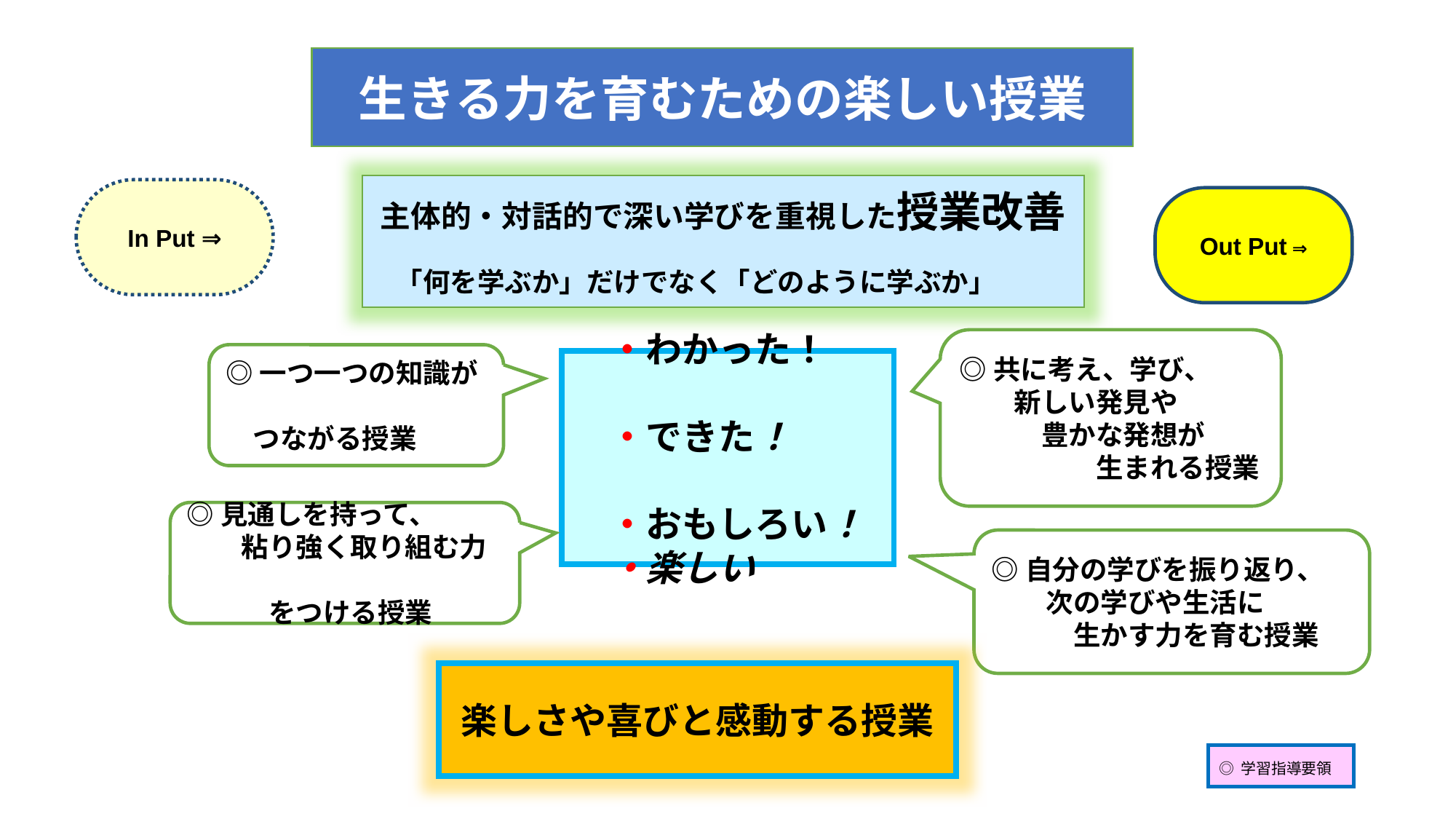

生きる力を育むための楽しい授業
主体的・対話的で深い学びを重視した授業改善

「何を学ぶか」だけでなく「どのように学ぶか」
In Put ⇒
Out Put ⇒
◎共に考え、学び、
　　新しい発見や
　　　豊かな発想が
　　　　　生まれる授業
◎一つ一つの知識が
　つながる授業
　・わかった！
　・できた！
　・おもしろい！
　・楽しい
◎見通しを持って、
　　粘り強く取り組む力
　　　をつける授業
◎自分の学びを振り返り、
　　次の学びや生活に
　　　生かす力を育む授業
楽しさや喜びと感動する授業
◎ 学習指導要領